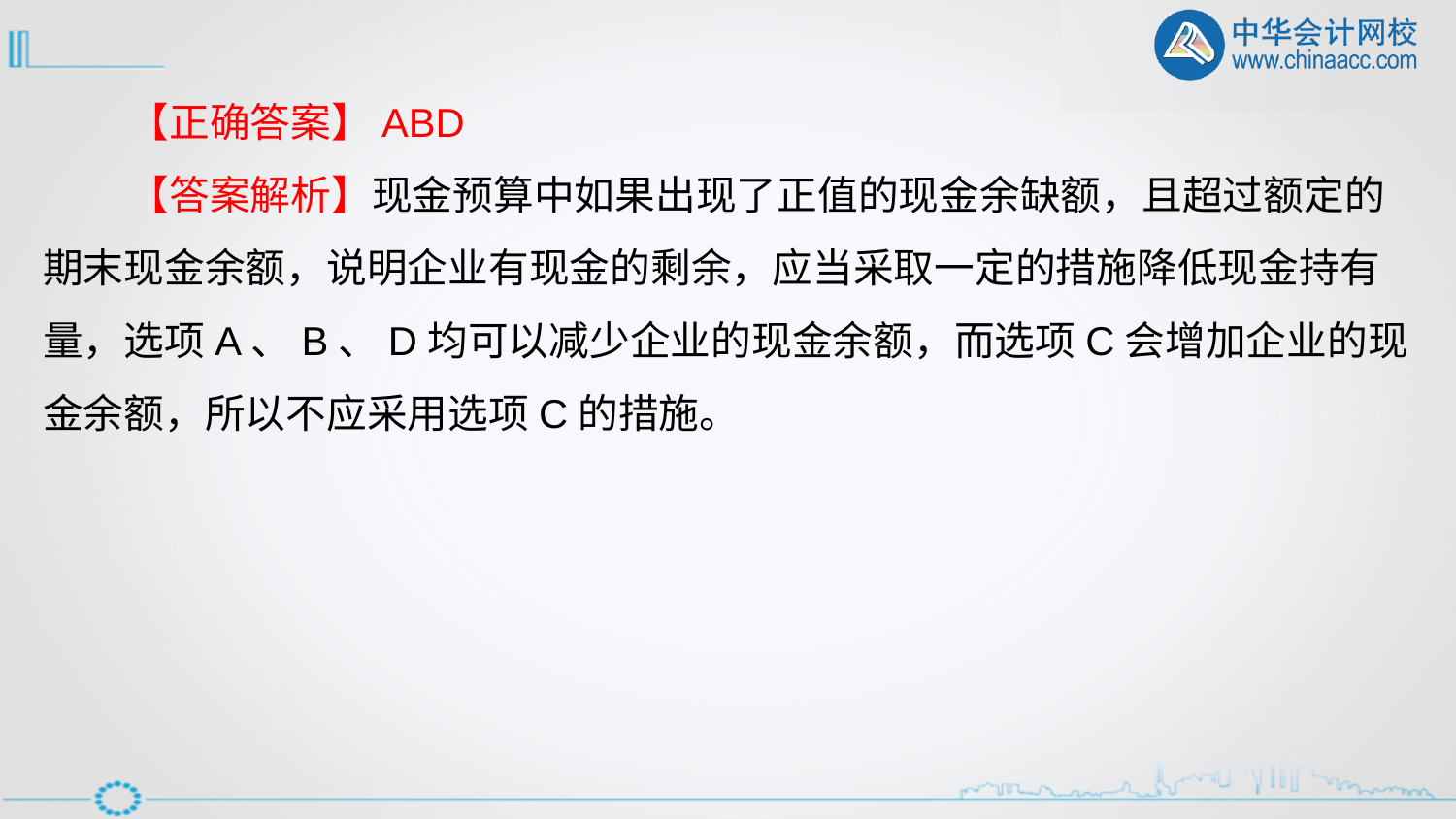

【正确答案】ABD
【答案解析】现金预算中如果出现了正值的现金余缺额，且超过额定的期末现金余额，说明企业有现金的剩余，应当采取一定的措施降低现金持有量，选项A、B、D均可以减少企业的现金余额，而选项C会增加企业的现金余额，所以不应采用选项C的措施。